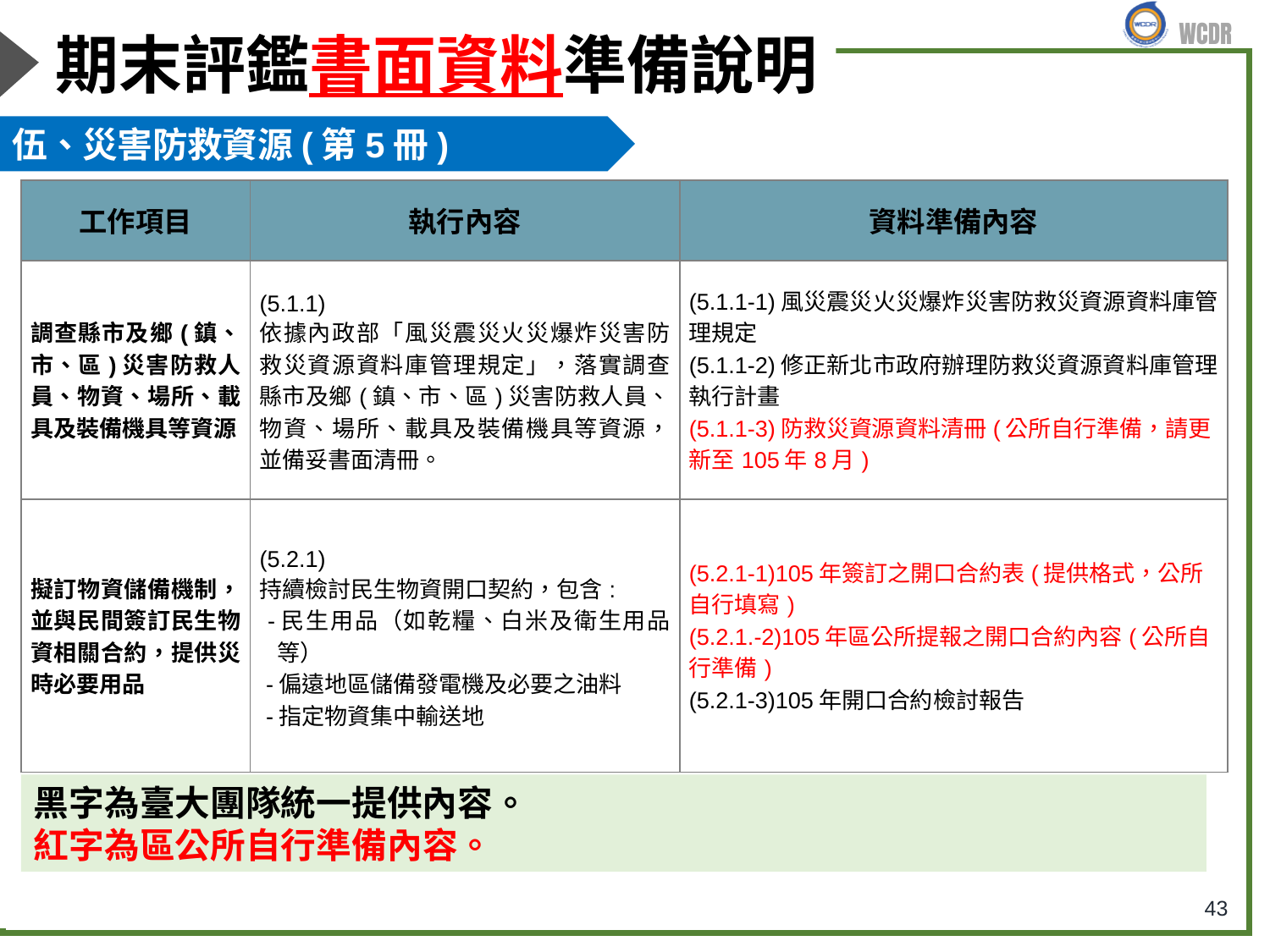

# 期末評鑑書面資料準備說明
伍、災害防救資源(第5冊)
| 工作項目 | 執行內容 | 資料準備內容 |
| --- | --- | --- |
| 調查縣市及鄉(鎮、市、區)災害防救人員、物資、場所、載具及裝備機具等資源 | (5.1.1) 依據內政部「風災震災火災爆炸災害防救災資源資料庫管理規定」，落實調查縣市及鄉(鎮、市、區)災害防救人員、物資、場所、載具及裝備機具等資源，並備妥書面清冊。 | (5.1.1-1)風災震災火災爆炸災害防救災資源資料庫管理規定 (5.1.1-2)修正新北市政府辦理防救災資源資料庫管理執行計畫 (5.1.1-3)防救災資源資料清冊(公所自行準備，請更新至105年8月) |
| 擬訂物資儲備機制，並與民間簽訂民生物資相關合約，提供災時必要用品 | (5.2.1) 持續檢討民生物資開口契約，包含: -民生用品（如乾糧、白米及衛生用品等） -偏遠地區儲備發電機及必要之油料 -指定物資集中輸送地 | (5.2.1-1)105年簽訂之開口合約表(提供格式，公所自行填寫) (5.2.1.-2)105年區公所提報之開口合約內容(公所自行準備) (5.2.1-3)105年開口合約檢討報告 |
黑字為臺大團隊統一提供內容。
紅字為區公所自行準備內容。
43